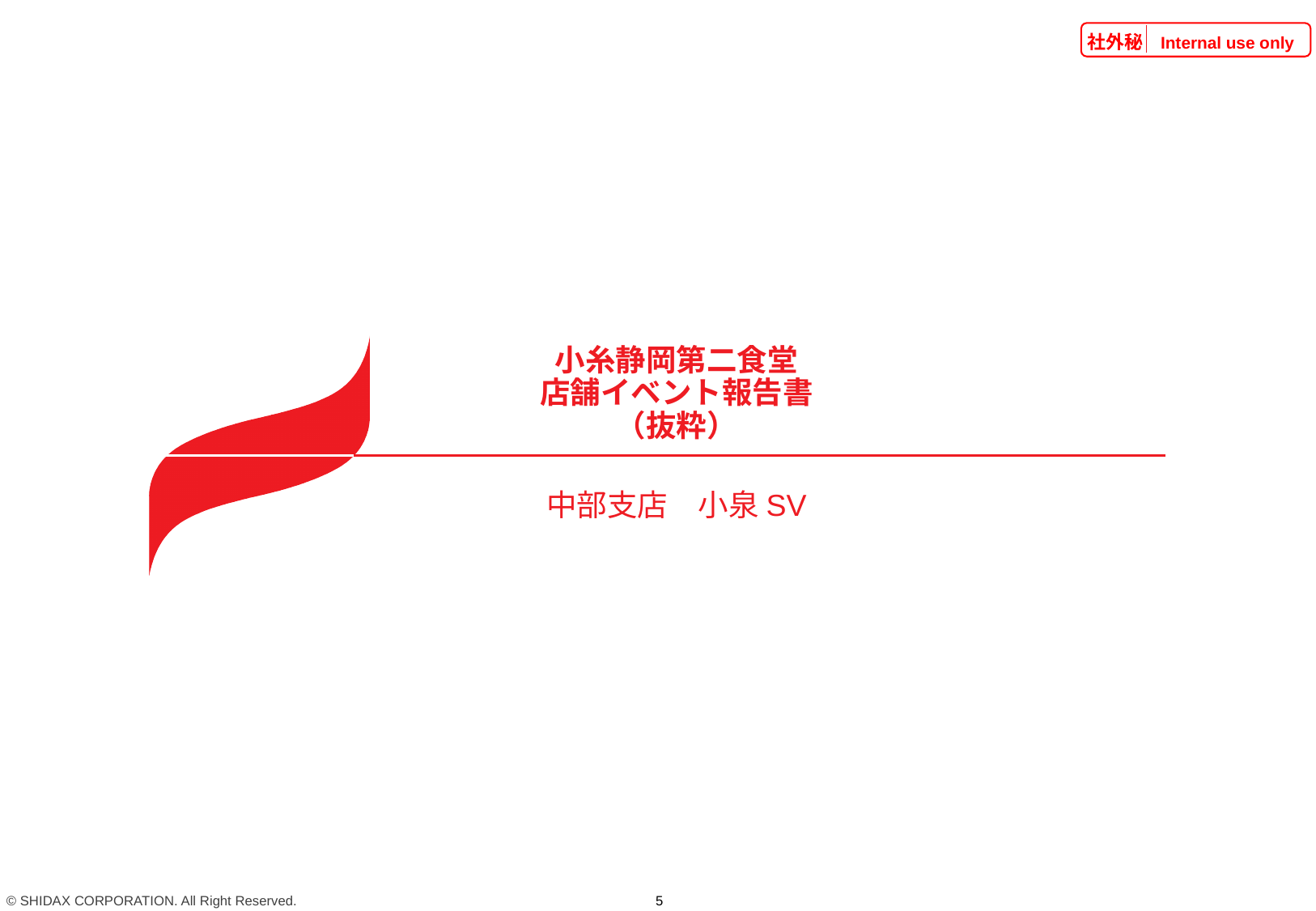

小糸静岡第二食堂
店舗イベント報告書
（抜粋）
中部支店　小泉SV
© SHIDAX CORPORATION. All Right Reserved.
5